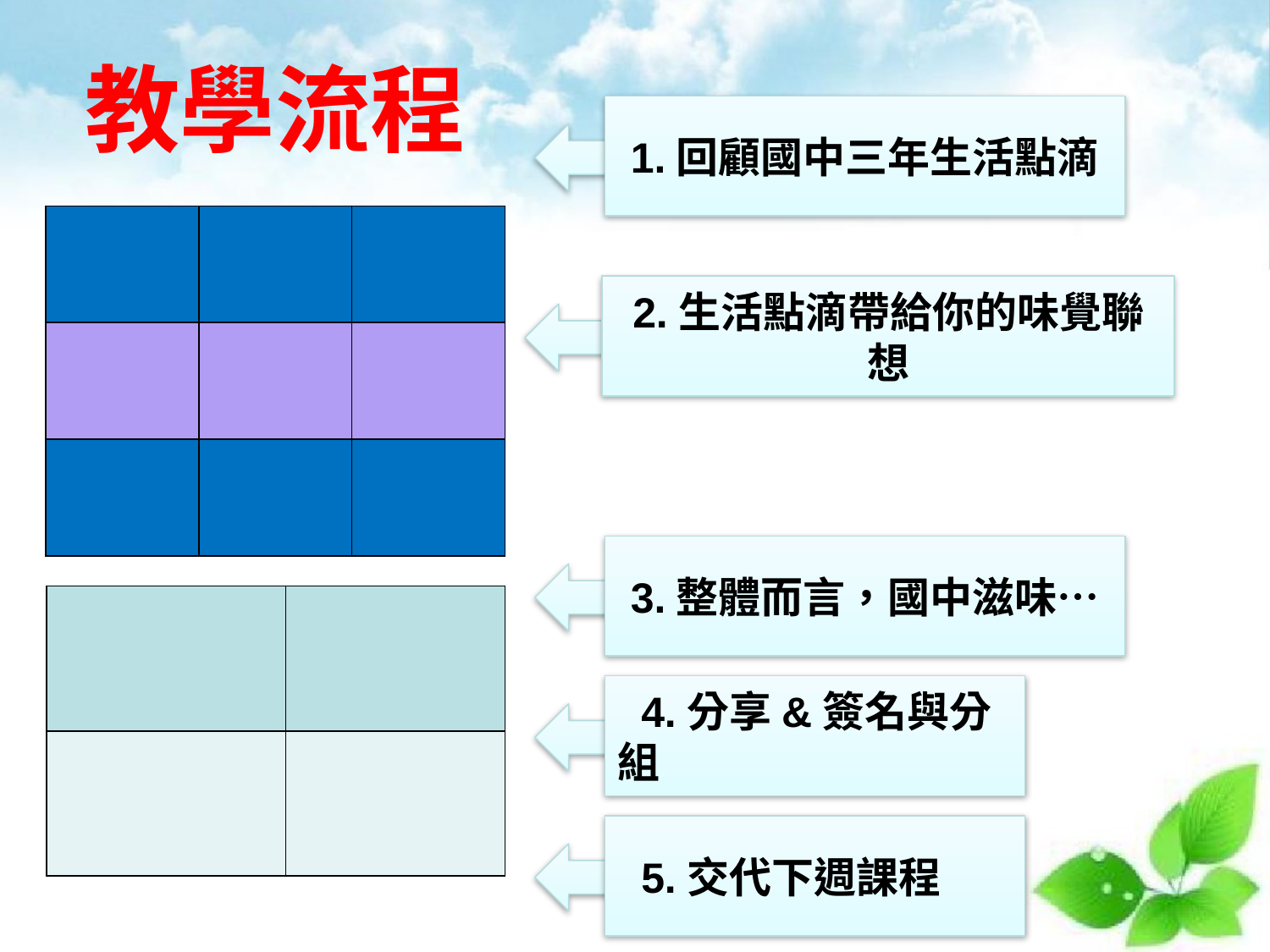

教學流程
1.回顧國中三年生活點滴

|  |  |  |
| --- | --- | --- |
|  |  |  |
|  |  |  |
2.生活點滴帶給你的味覺聯想

3.整體而言，國中滋味…

|  |  |
| --- | --- |
|  |  |
  4.分享&簽名與分組

  5.交代下週課程